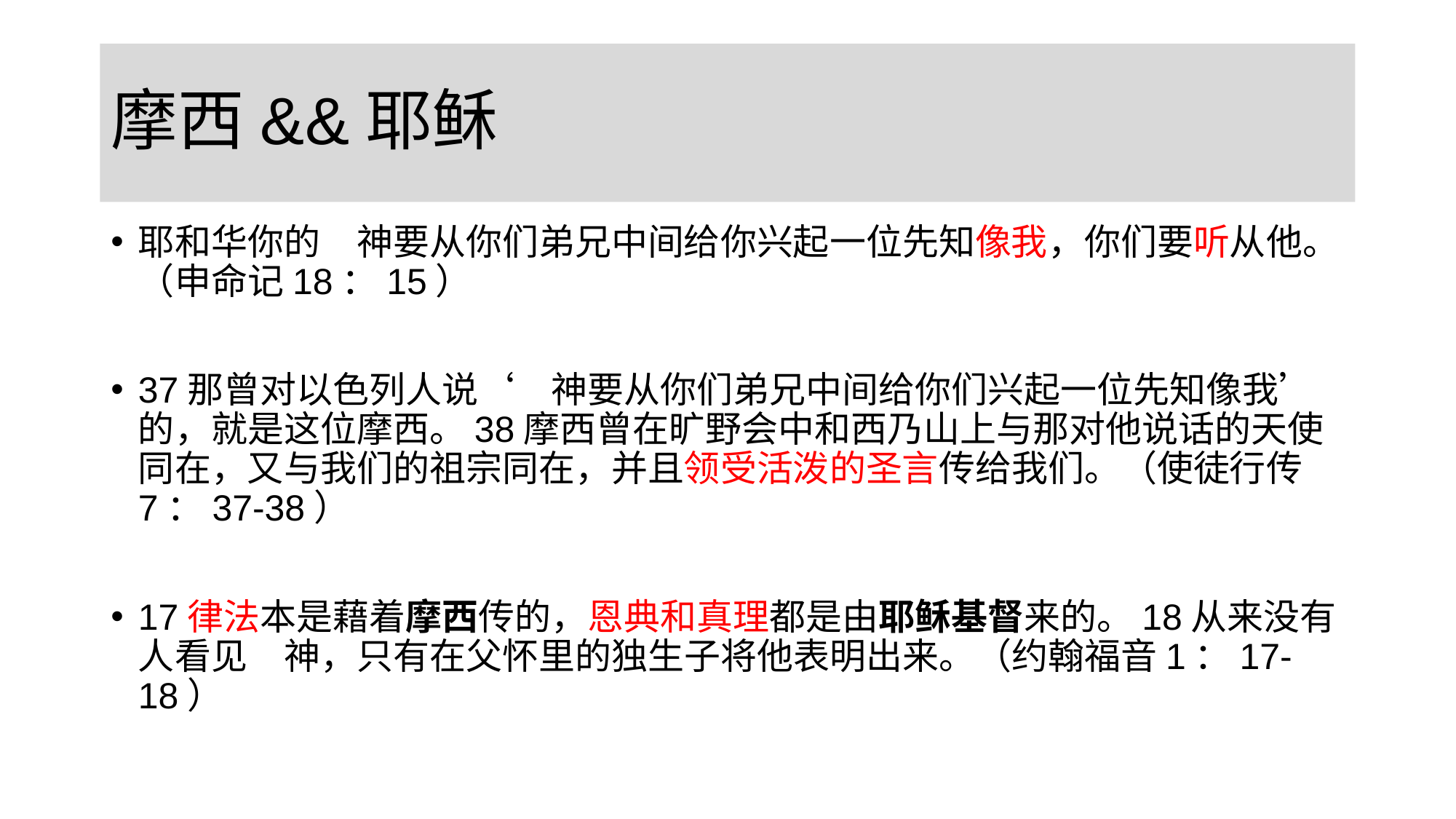

# 摩西&&耶稣
耶和华你的　神要从你们弟兄中间给你兴起一位先知像我，你们要听从他。（申命记18：15）

37那曾对以色列人说‘　神要从你们弟兄中间给你们兴起一位先知像我’的，就是这位摩西。38摩西曾在旷野会中和西乃山上与那对他说话的天使同在，又与我们的祖宗同在，并且领受活泼的圣言传给我们。（使徒行传7：37-38）

17律法本是藉着摩西传的，恩典和真理都是由耶稣基督来的。18从来没有人看见　神，只有在父怀里的独生子将他表明出来。（约翰福音1：17-18）